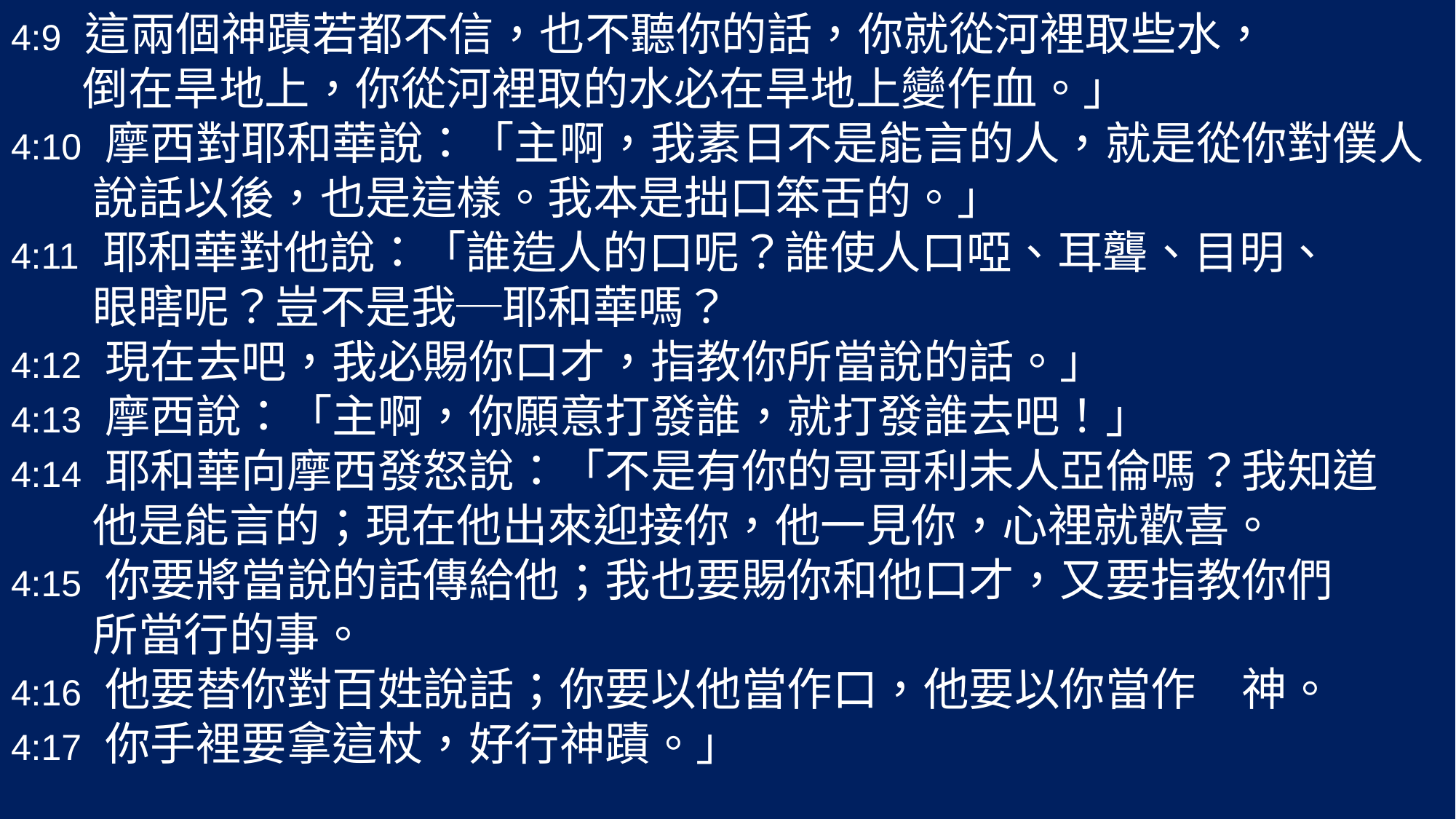

4:9 這兩個神蹟若都不信，也不聽你的話，你就從河裡取些水，
      倒在旱地上，你從河裡取的水必在旱地上變作血。」
4:10 摩西對耶和華說：「主啊，我素日不是能言的人，就是從你對僕人
       說話以後，也是這樣。我本是拙口笨舌的。」
4:11 耶和華對他說：「誰造人的口呢？誰使人口啞、耳聾、目明、
       眼瞎呢？豈不是我─耶和華嗎？
4:12 現在去吧，我必賜你口才，指教你所當說的話。」
4:13 摩西說：「主啊，你願意打發誰，就打發誰去吧！」
4:14 耶和華向摩西發怒說：「不是有你的哥哥利未人亞倫嗎？我知道
       他是能言的；現在他出來迎接你，他一見你，心裡就歡喜。
4:15 你要將當說的話傳給他；我也要賜你和他口才，又要指教你們
       所當行的事。
4:16 他要替你對百姓說話；你要以他當作口，他要以你當作　神。
4:17 你手裡要拿這杖，好行神蹟。」